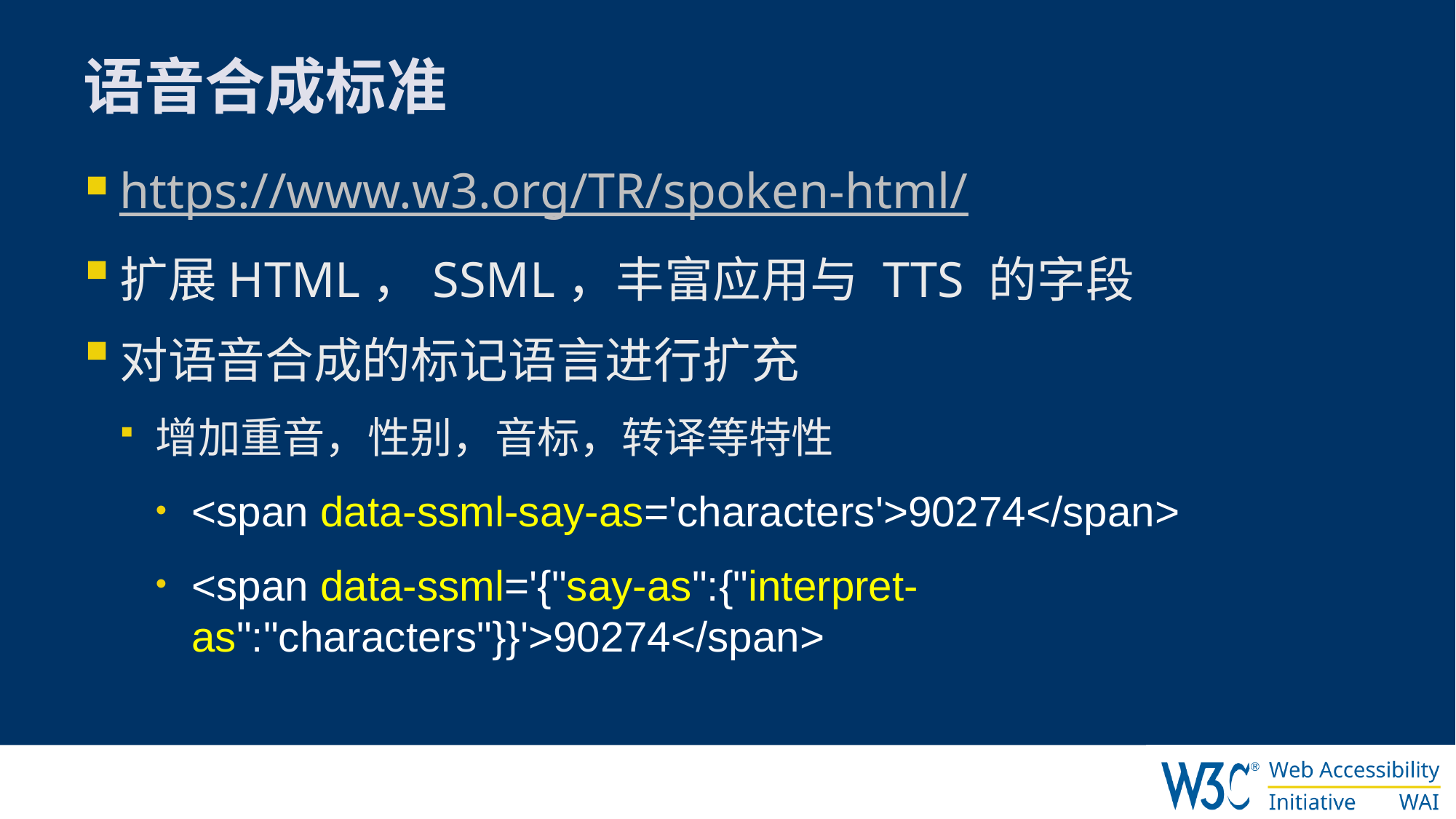

# 语音合成标准
https://www.w3.org/TR/spoken-html/
扩展HTML，SSML，丰富应用与 TTS 的字段
对语音合成的标记语言进行扩充
增加重音，性别，音标，转译等特性
<span data-ssml-say-as='characters'>90274</span>
<span data-ssml='{"say-as":{"interpret-as":"characters"}}'>90274</span>